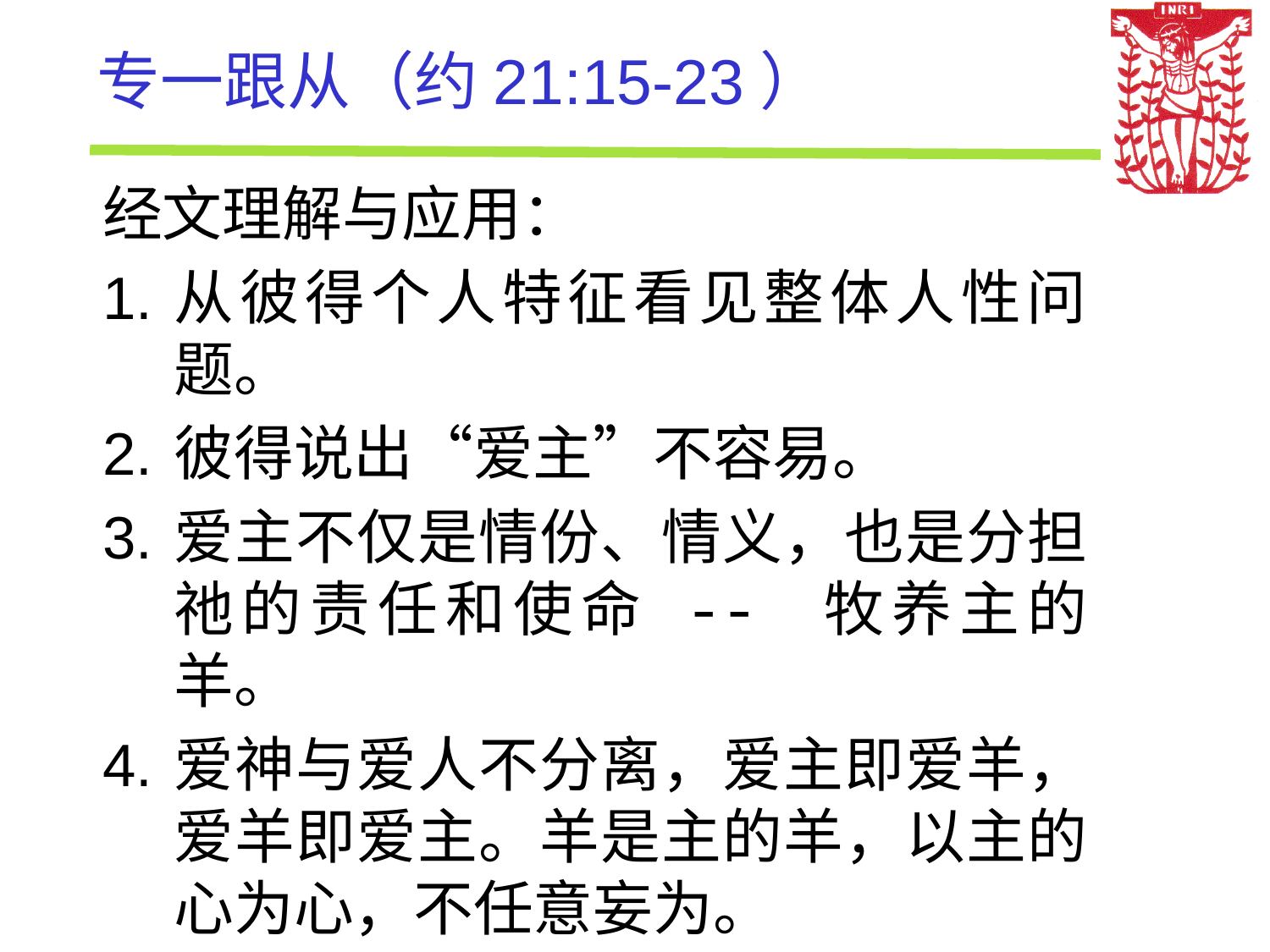

# 专一跟从（约21:15-23）
经文理解与应用：
从彼得个人特征看见整体人性问题。
彼得说出“爱主”不容易。
爱主不仅是情份、情义，也是分担祂的责任和使命 -- 牧养主的羊。
爱神与爱人不分离，爱主即爱羊，爱羊即爱主。羊是主的羊，以主的心为心，不任意妄为。